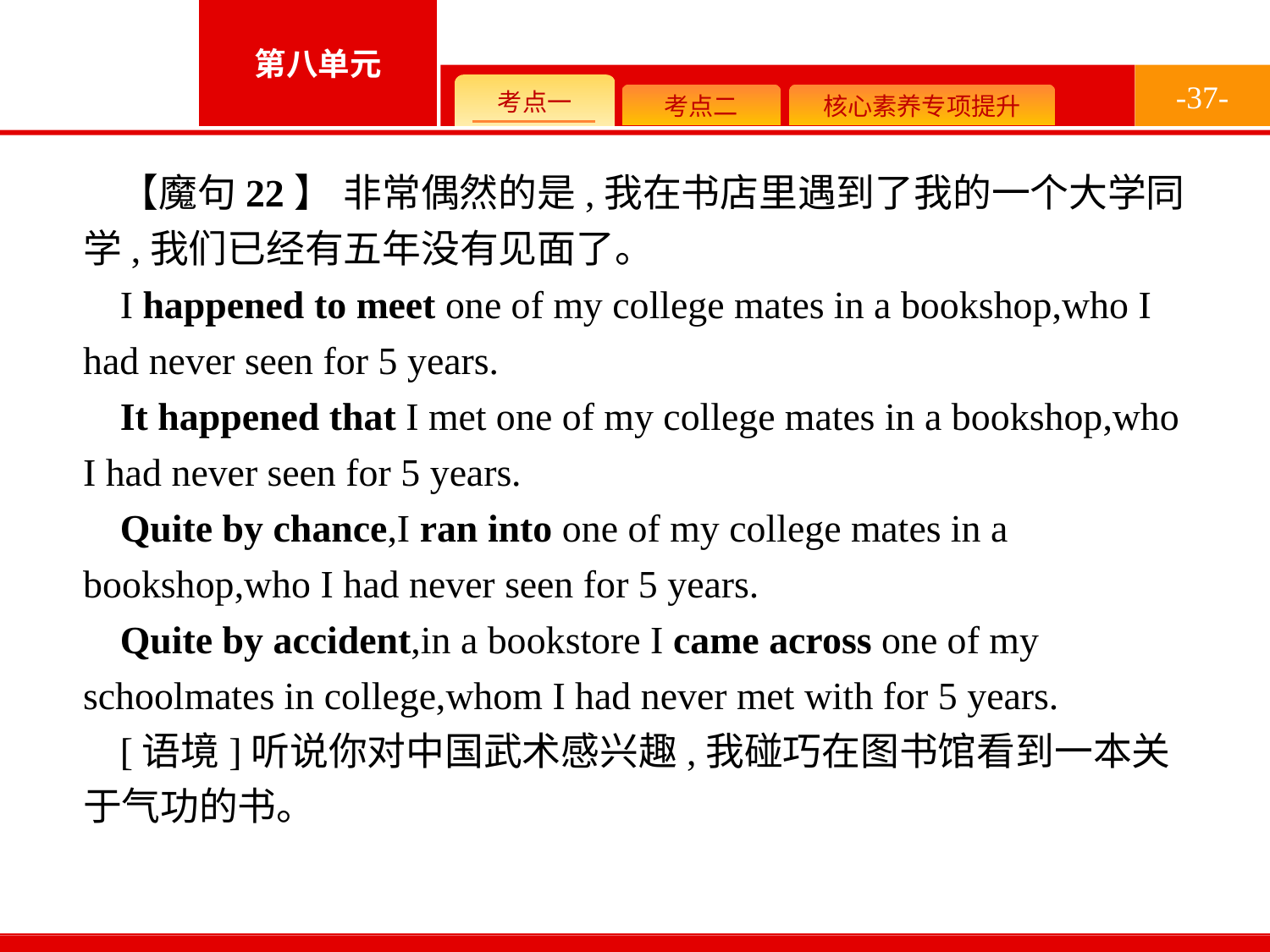

-37-
【魔句22】 非常偶然的是,我在书店里遇到了我的一个大学同学,我们已经有五年没有见面了。
I happened to meet one of my college mates in a bookshop,who I had never seen for 5 years.
It happened that I met one of my college mates in a bookshop,who I had never seen for 5 years.
Quite by chance,I ran into one of my college mates in a bookshop,who I had never seen for 5 years.
Quite by accident,in a bookstore I came across one of my schoolmates in college,whom I had never met with for 5 years.
[语境]听说你对中国武术感兴趣,我碰巧在图书馆看到一本关于气功的书。